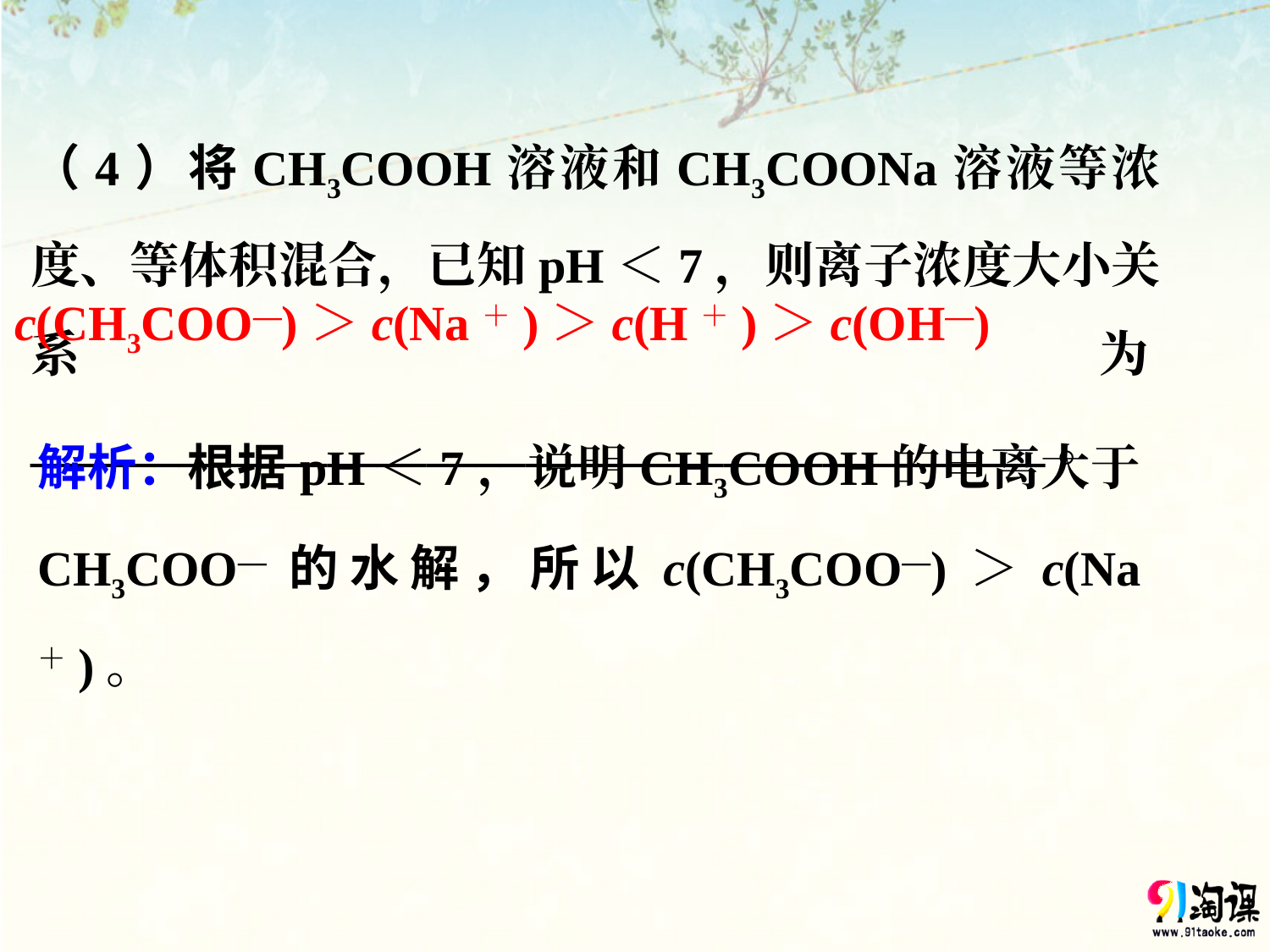

（4）将CH3COOH溶液和CH3COONa溶液等浓度、等体积混合，已知pH＜7，则离子浓度大小关系为_________________________________________。
c(CH3COO—)＞c(Na＋)＞c(H＋)＞c(OH—)
解析：根据pH＜7，说明CH3COOH的电离大于CH3COO—的水解，所以c(CH3COO—)＞c(Na＋)。